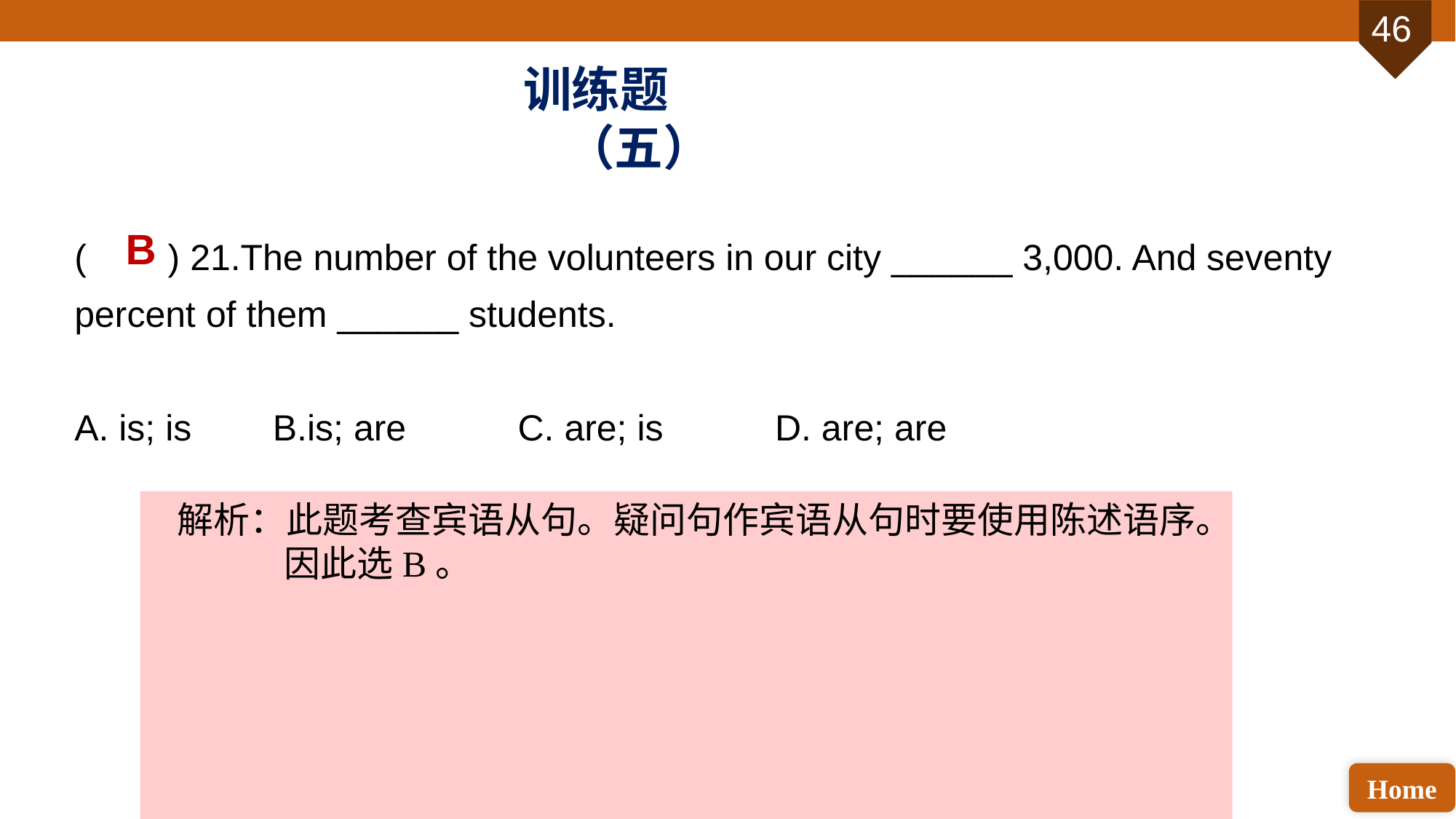

训练题（五）
(        ) 21.The number of the volunteers in our city ______ 3,000. And seventy percent of them ______ students.

A. is; is        B.is; are           C. are; is           D. are; are
B

解析：此题考查宾语从句。疑问句作宾语从句时要使用陈述语序。因此选B。